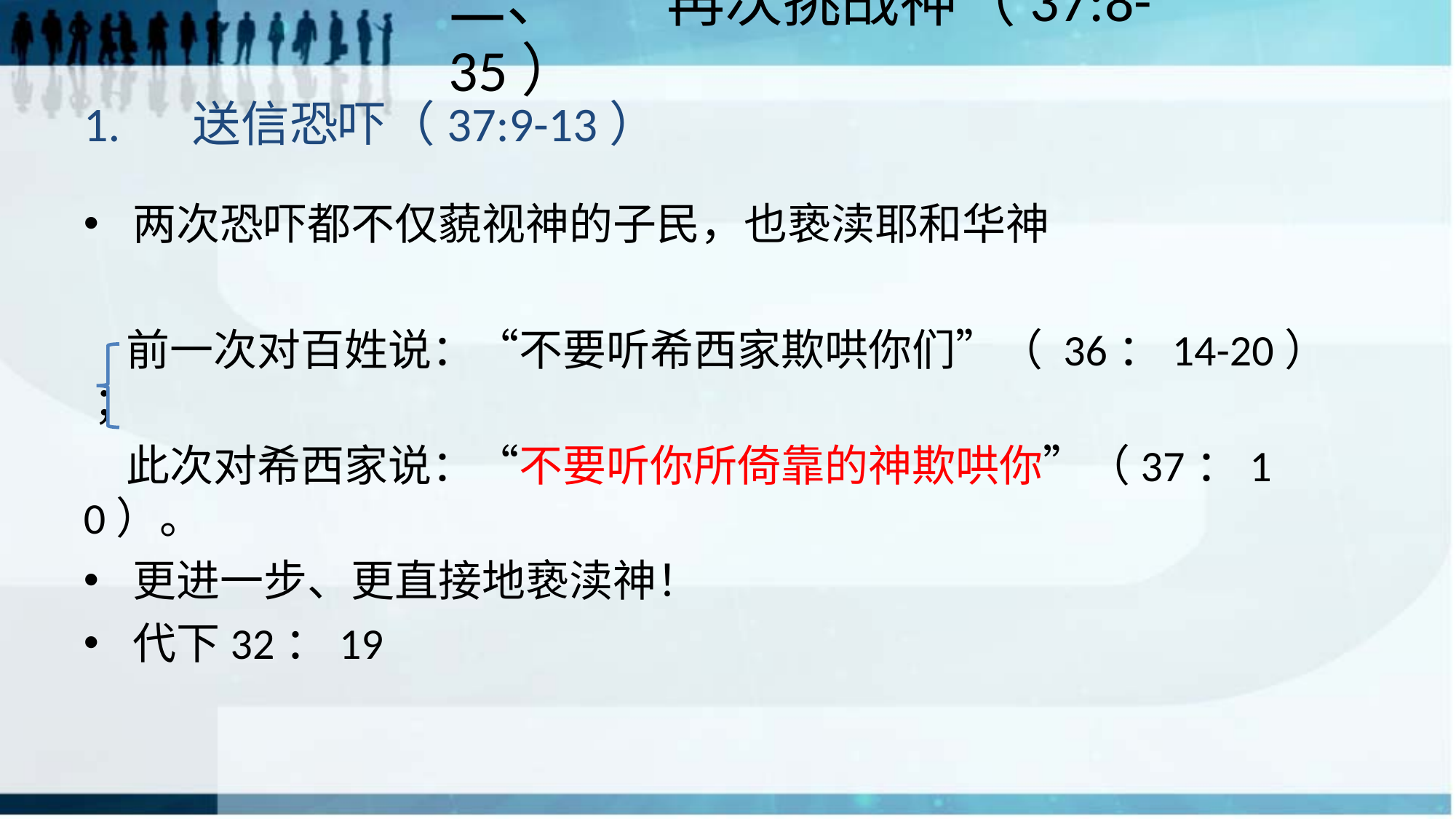

二、	再次挑战神（37:8-35）
# 1.	送信恐吓（37:9-13）
两次恐吓都不仅藐视神的子民，也亵渎耶和华神

前一次对百姓说：“不要听希西家欺哄你们”（ 36：14-20） ；
此次对希西家说：“不要听你所倚靠的神欺哄你”（37：10）。
更进一步、更直接地亵渎神！
代下32：19